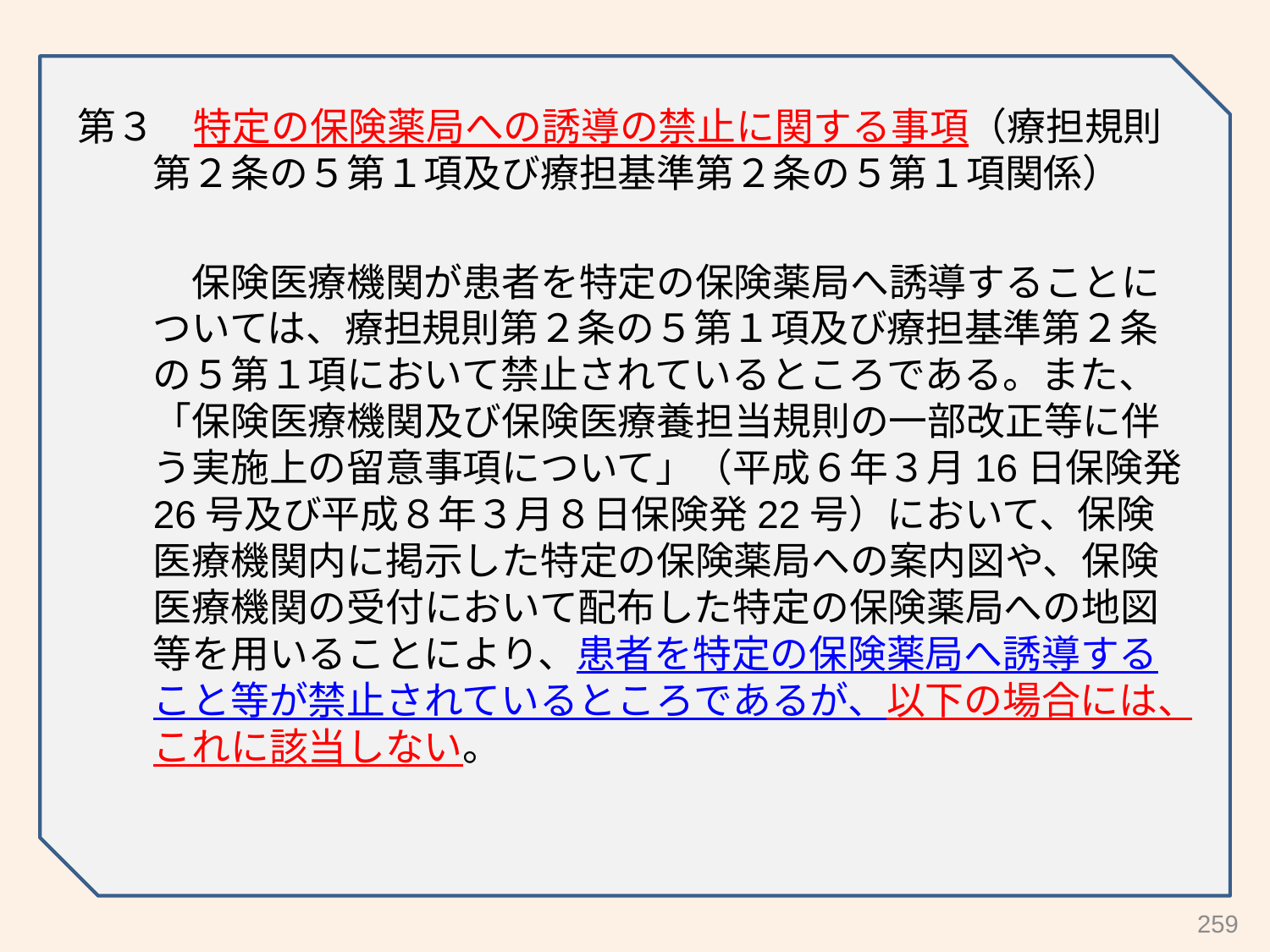

第３　特定の保険薬局への誘導の禁止に関する事項（療担規則第２条の５第１項及び療担基準第２条の５第１項関係）

　保険医療機関が患者を特定の保険薬局へ誘導することについては、療担規則第２条の５第１項及び療担基準第２条の５第１項において禁止されているところである。また、「保険医療機関及び保険医療養担当規則の一部改正等に伴う実施上の留意事項について」（平成６年３月16日保険発26号及び平成８年３月８日保険発22号）において、保険医療機関内に掲示した特定の保険薬局への案内図や、保険医療機関の受付において配布した特定の保険薬局への地図等を用いることにより、患者を特定の保険薬局へ誘導すること等が禁止されているところであるが、以下の場合には、これに該当しない。
259